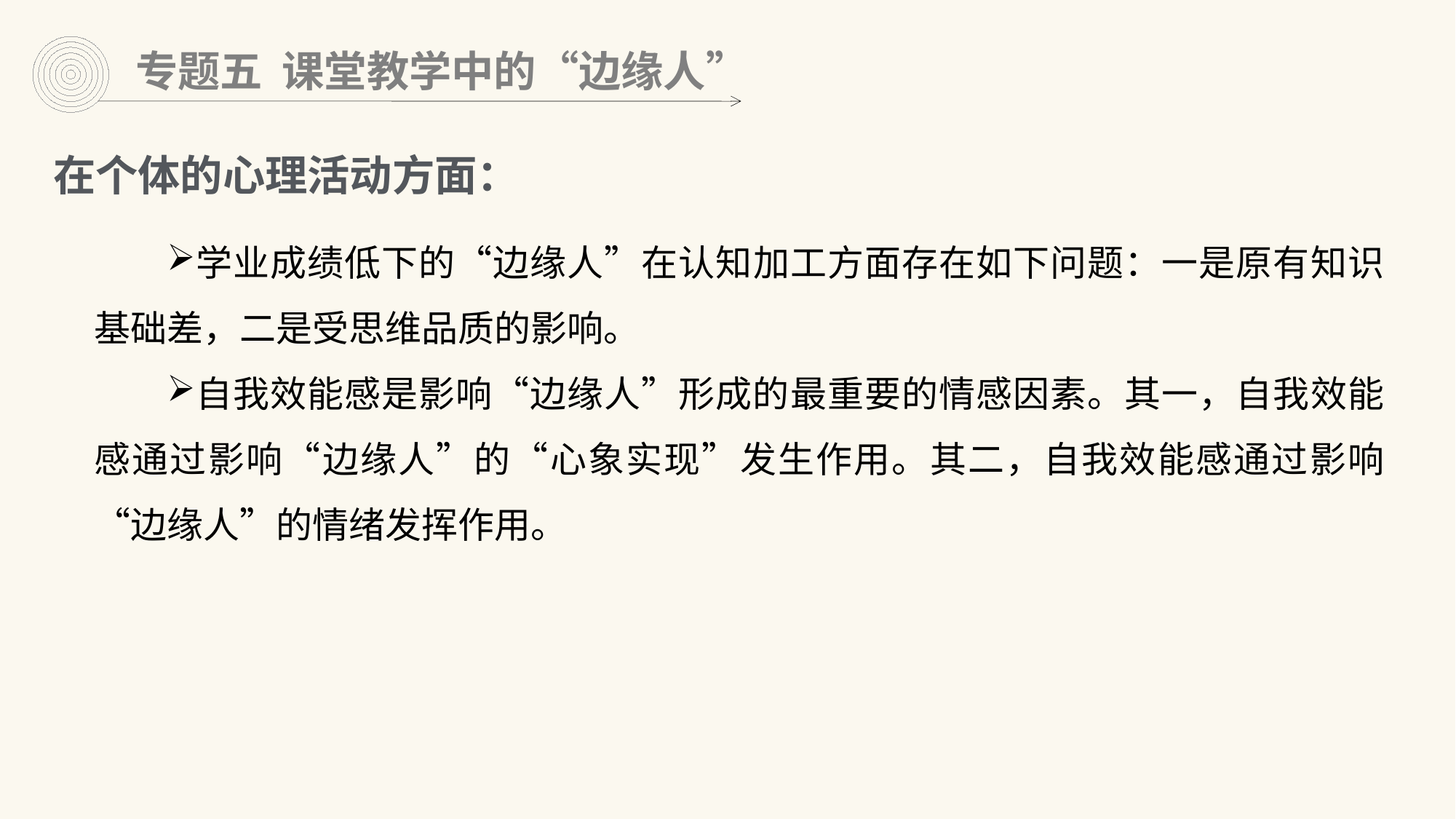

专题五  课堂教学中的“边缘人”
在个体的心理活动方面：
学业成绩低下的“边缘人”在认知加工方面存在如下问题：一是原有知识基础差，二是受思维品质的影响。
自我效能感是影响“边缘人”形成的最重要的情感因素。其一，自我效能感通过影响“边缘人”的“心象实现”发生作用。其二，自我效能感通过影响“边缘人”的情绪发挥作用。